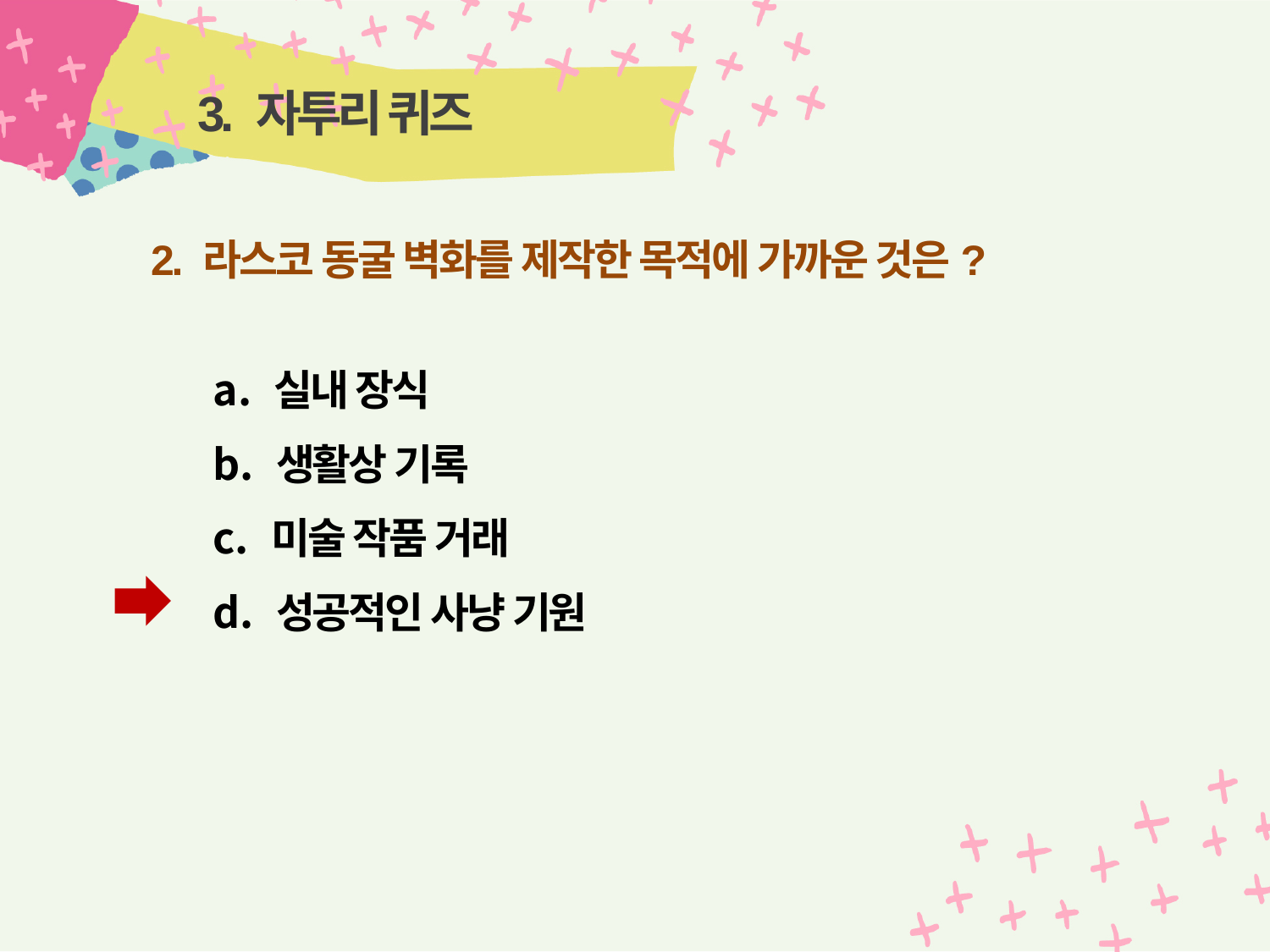

# 3. 자투리 퀴즈
2. 라스코 동굴 벽화를 제작한 목적에 가까운 것은?

 실내 장식
 생활상 기록
 미술 작품 거래
 성공적인 사냥 기원